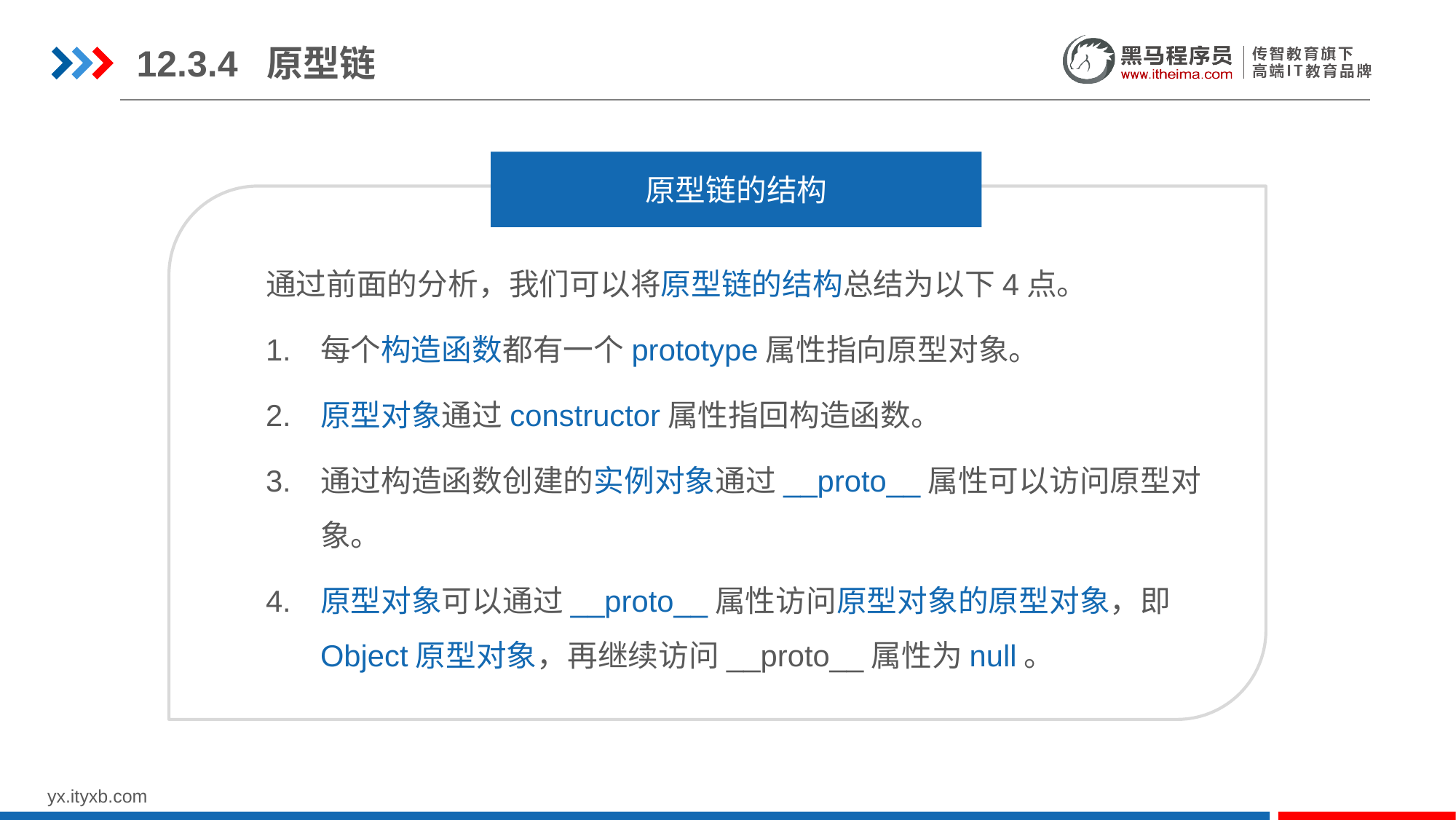

12.3.4  原型链
原型链的结构

通过前面的分析，我们可以将原型链的结构总结为以下4点。

每个构造函数都有一个prototype属性指向原型对象。

原型对象通过constructor属性指回构造函数。

通过构造函数创建的实例对象通过__proto__属性可以访问原型对象。

原型对象可以通过__proto__属性访问原型对象的原型对象，即Object原型对象，再继续访问__proto__属性为null。